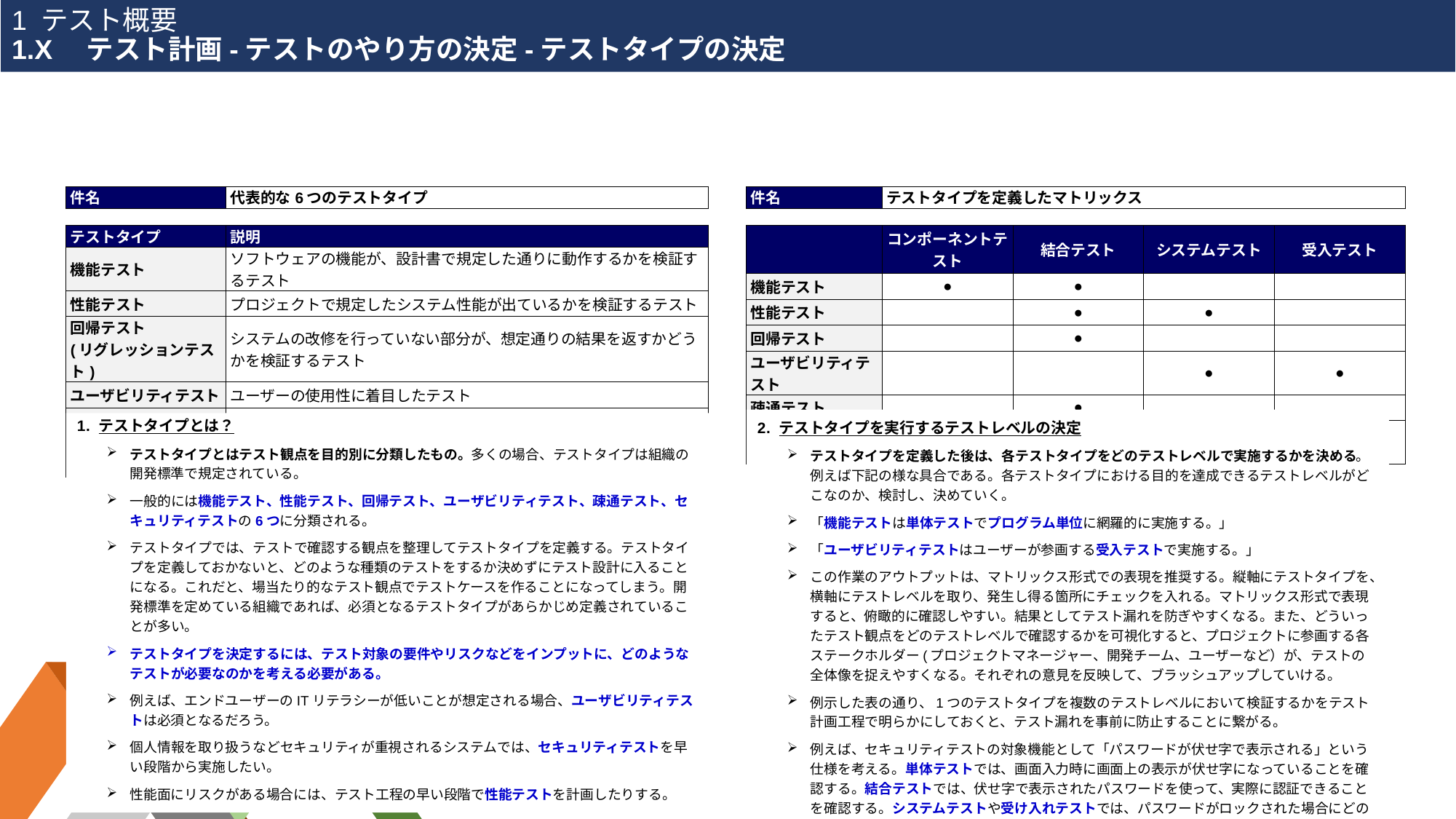

# 1 テスト概要 1.X　テスト計画-テストのやり方の決定-テストタイプの決定

| 件名 | 代表的な6つのテストタイプ |
| --- | --- |
|  |  |
| テストタイプ | 説明 |
| 機能テスト | ソフトウェアの機能が、設計書で規定した通りに動作するかを検証するテスト |
| 性能テスト | プロジェクトで規定したシステム性能が出ているかを検証するテスト |
| 回帰テスト (リグレッションテスト) | システムの改修を行っていない部分が、想定通りの結果を返すかどうかを検証するテスト |
| ユーザビリティテスト | ユーザーの使用性に着目したテスト |
| 疎通テスト | システム間でデータが通るかどうかを検証するテスト |
| セキュリティテスト | システムのセキュリティに着目したテスト(Webサイトの脆弱性確認など) |
| 件名 | テストタイプを定義したマトリックス |  |  |  |
| --- | --- | --- | --- | --- |
|  |  |  |  |  |
|  | コンポーネントテスト | 結合テスト | システムテスト | 受入テスト |
| 機能テスト | ● | ● |  |  |
| 性能テスト |  | ● | ● |  |
| 回帰テスト |  | ● |  |  |
| ユーザビリティテスト |  |  | ● | ● |
| 疎通テスト |  | ● |  |  |
| セキュリティテスト | ● | ● | ● |  |
テストタイプを実行するテストレベルの決定
テストタイプを定義した後は、各テストタイプをどのテストレベルで実施するかを決める。例えば下記の様な具合である。各テストタイプにおける目的を達成できるテストレベルがどこなのか、検討し、決めていく。
「機能テストは単体テストでプログラム単位に網羅的に実施する。」
「ユーザビリティテストはユーザーが参画する受入テストで実施する。」
この作業のアウトプットは、マトリックス形式での表現を推奨する。縦軸にテストタイプを、横軸にテストレベルを取り、発生し得る箇所にチェックを入れる。マトリックス形式で表現すると、俯瞰的に確認しやすい。結果としてテスト漏れを防ぎやすくなる。また、どういったテスト観点をどのテストレベルで確認するかを可視化すると、プロジェクトに参画する各ステークホルダー(プロジェクトマネージャー、開発チーム、ユーザーなど）が、テストの全体像を捉えやすくなる。それぞれの意見を反映して、ブラッシュアップしていける。
例示した表の通り、1つのテストタイプを複数のテストレベルにおいて検証するかをテスト計画工程で明らかにしておくと、テスト漏れを事前に防止することに繋がる。
例えば、セキュリティテストの対象機能として「パスワードが伏せ字で表示される」という仕様を考える。単体テストでは、画面入力時に画面上の表示が伏せ字になっていることを確認する。結合テストでは、伏せ字で表示されたパスワードを使って、実際に認証できることを確認する。システムテストや受け入れテストでは、パスワードがロックされた場合にどのように解除するか、といったシステム運用・業務運用を想定したテストが必要になるだろう。
テストタイプとは？
テストタイプとはテスト観点を目的別に分類したもの。多くの場合、テストタイプは組織の開発標準で規定されている。
一般的には機能テスト、性能テスト、回帰テスト、ユーザビリティテスト、疎通テスト、セキュリティテストの6つに分類される。
テストタイプでは、テストで確認する観点を整理してテストタイプを定義する。テストタイプを定義しておかないと、どのような種類のテストをするか決めずにテスト設計に入ることになる。これだと、場当たり的なテスト観点でテストケースを作ることになってしまう。開発標準を定めている組織であれば、必須となるテストタイプがあらかじめ定義されていることが多い。
テストタイプを決定するには、テスト対象の要件やリスクなどをインプットに、どのようなテストが必要なのかを考える必要がある。
例えば、エンドユーザーのITリテラシーが低いことが想定される場合、ユーザビリティテストは必須となるだろう。
個人情報を取り扱うなどセキュリティが重視されるシステムでは、セキュリティテストを早い段階から実施したい。
性能面にリスクがある場合には、テスト工程の早い段階で性能テストを計画したりする。